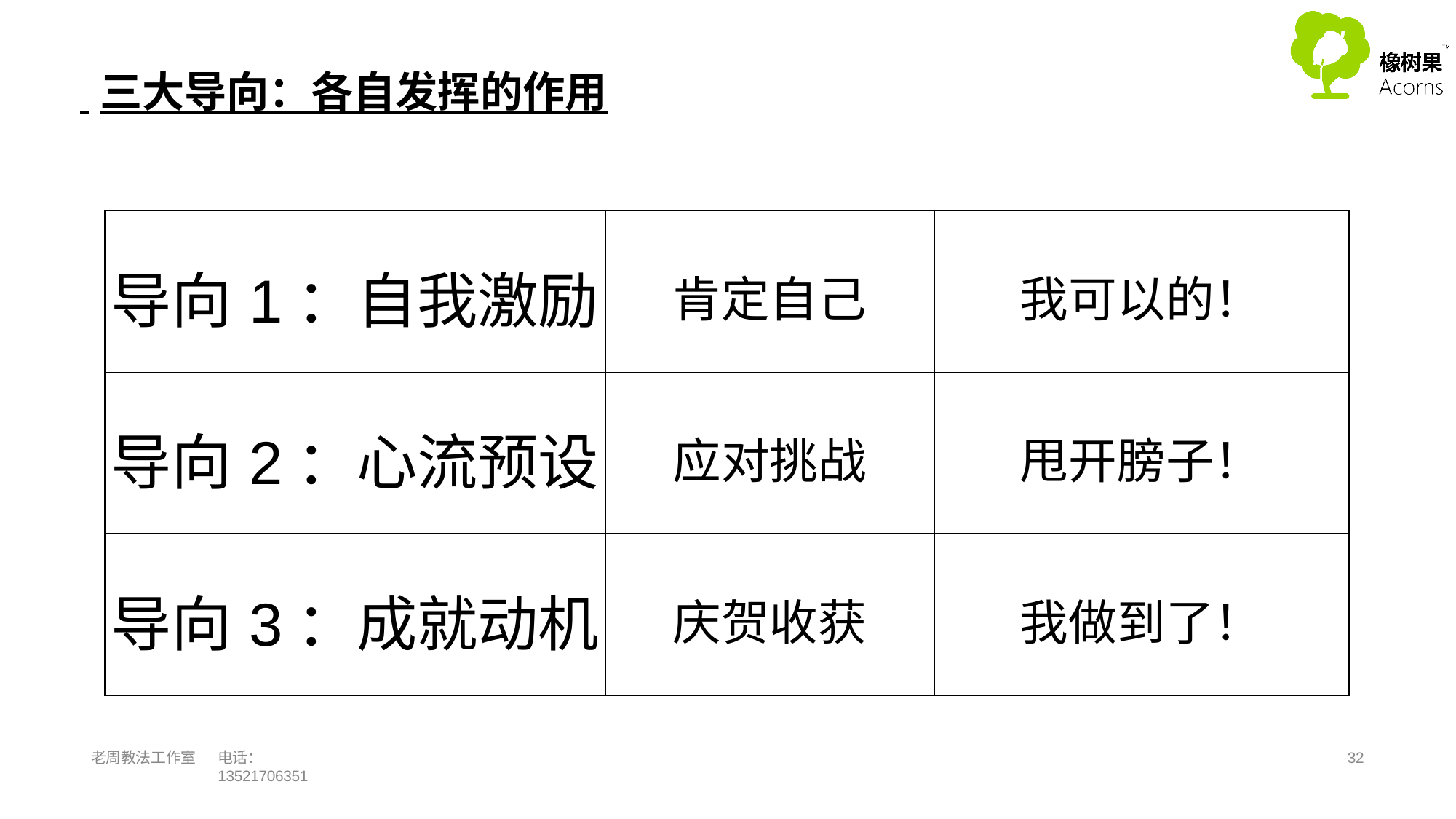

# 三大导向：各自发挥的作用
| 导向1：自我激励 | 肯定自己 | 我可以的！ |
| --- | --- | --- |
| 导向2：心流预设 | 应对挑战 | 甩开膀子！ |
| 导向3：成就动机 | 庆贺收获 | 我做到了！ |
老周教法工作室
电话：13521706351
32